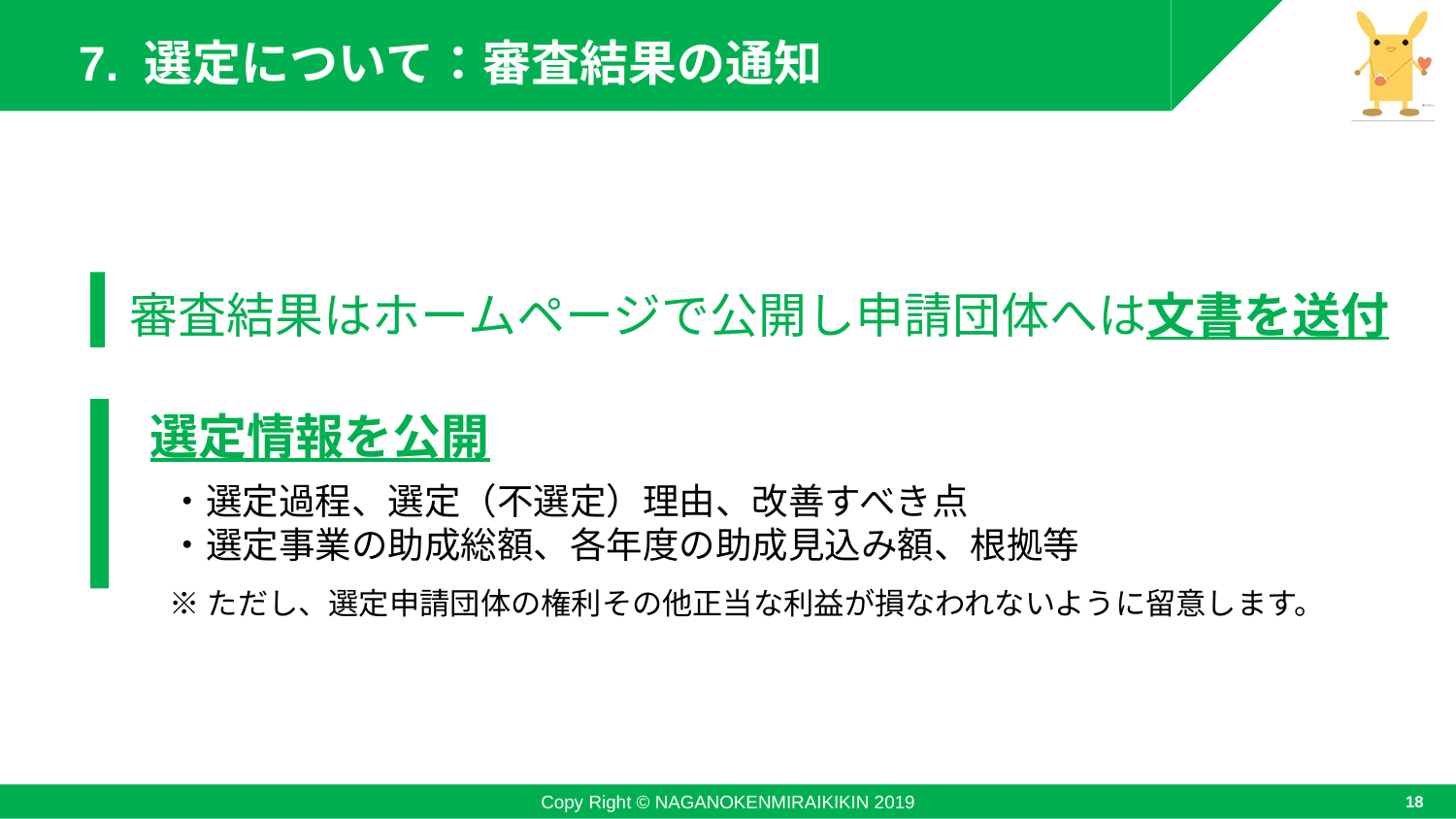

# 7. 選定について：審査結果の通知

審査結果はホームページで公開し申請団体へは文書を送付
選定情報を公開

・選定過程、選定（不選定）理由、改善すべき点
・選定事業の助成総額、各年度の助成見込み額、根拠等
※ただし、選定申請団体の権利その他正当な利益が損なわれないように留意します。

Copy Right © NAGANOKENMIRAIKIKIN 2019
18